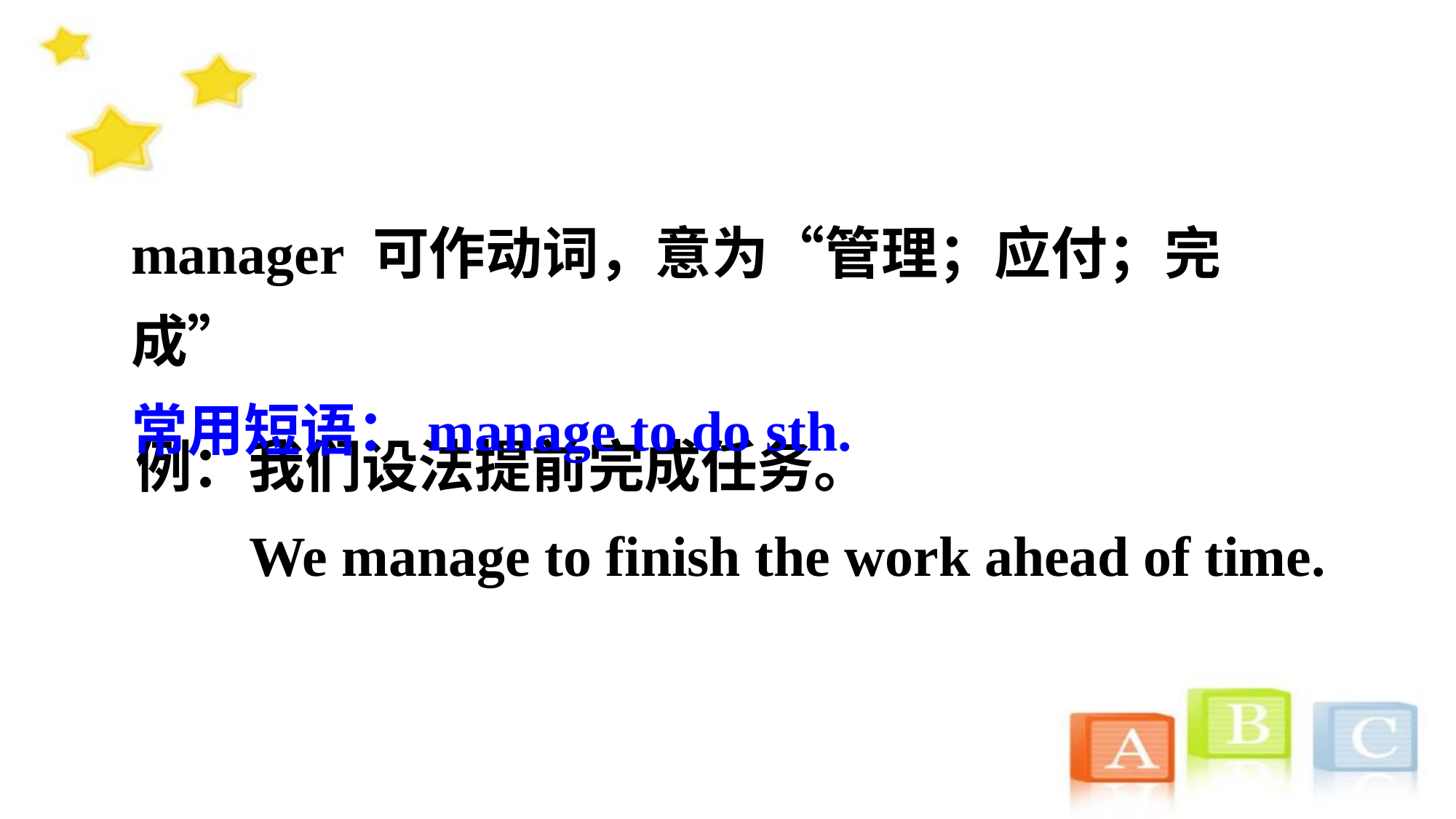

manager 可作动词，意为“管理；应付；完成”
常用短语：manage to do sth.
例：我们设法提前完成任务。
        We manage to finish the work ahead of time.